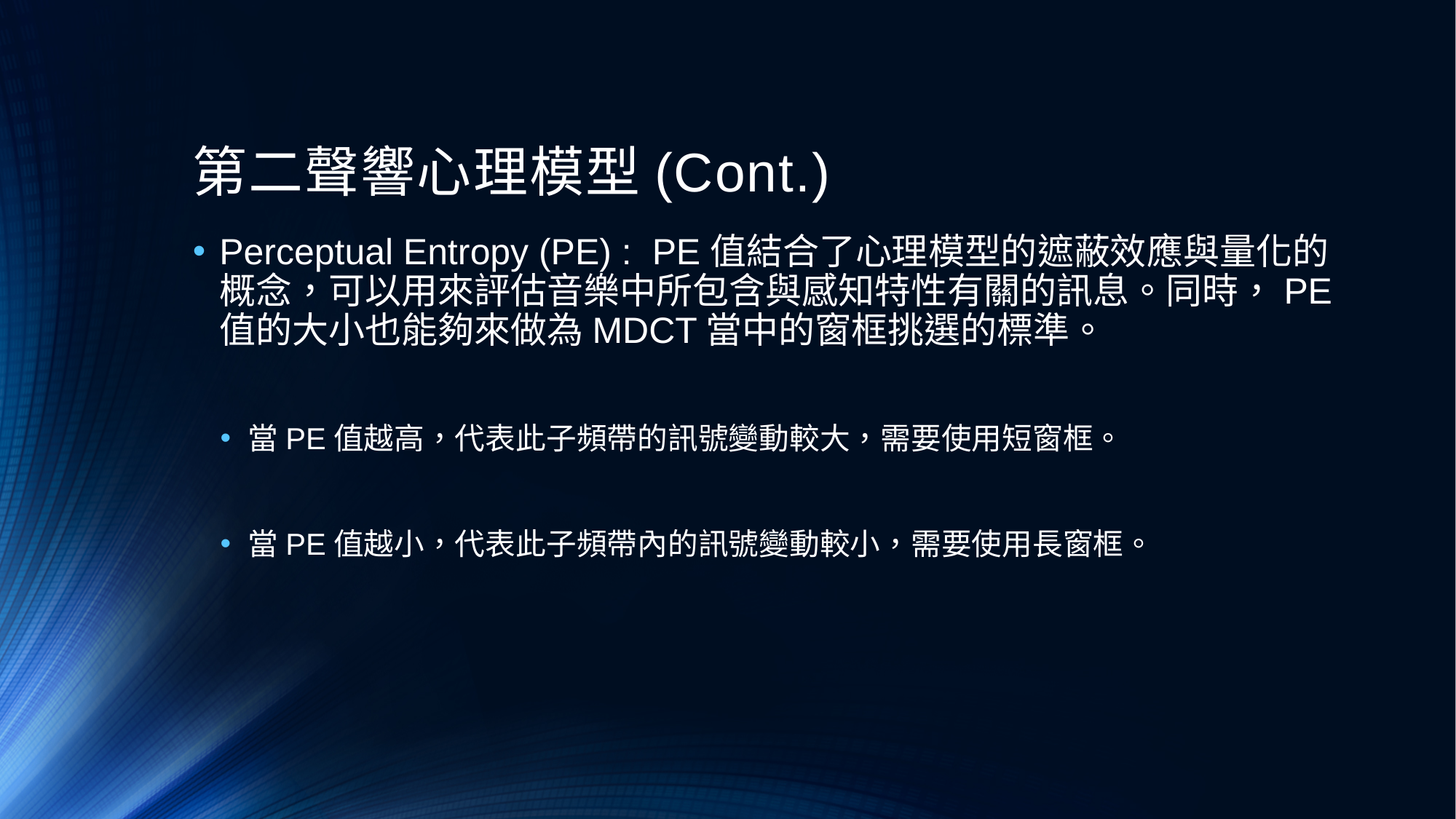

# 第二聲響心理模型(Cont.)
Perceptual Entropy (PE) :  PE值結合了心理模型的遮蔽效應與量化的概念，可以用來評估音樂中所包含與感知特性有關的訊息。同時，PE值的大小也能夠來做為MDCT當中的窗框挑選的標準。

當PE值越高，代表此子頻帶的訊號變動較大，需要使用短窗框。

當PE值越小，代表此子頻帶內的訊號變動較小，需要使用長窗框。